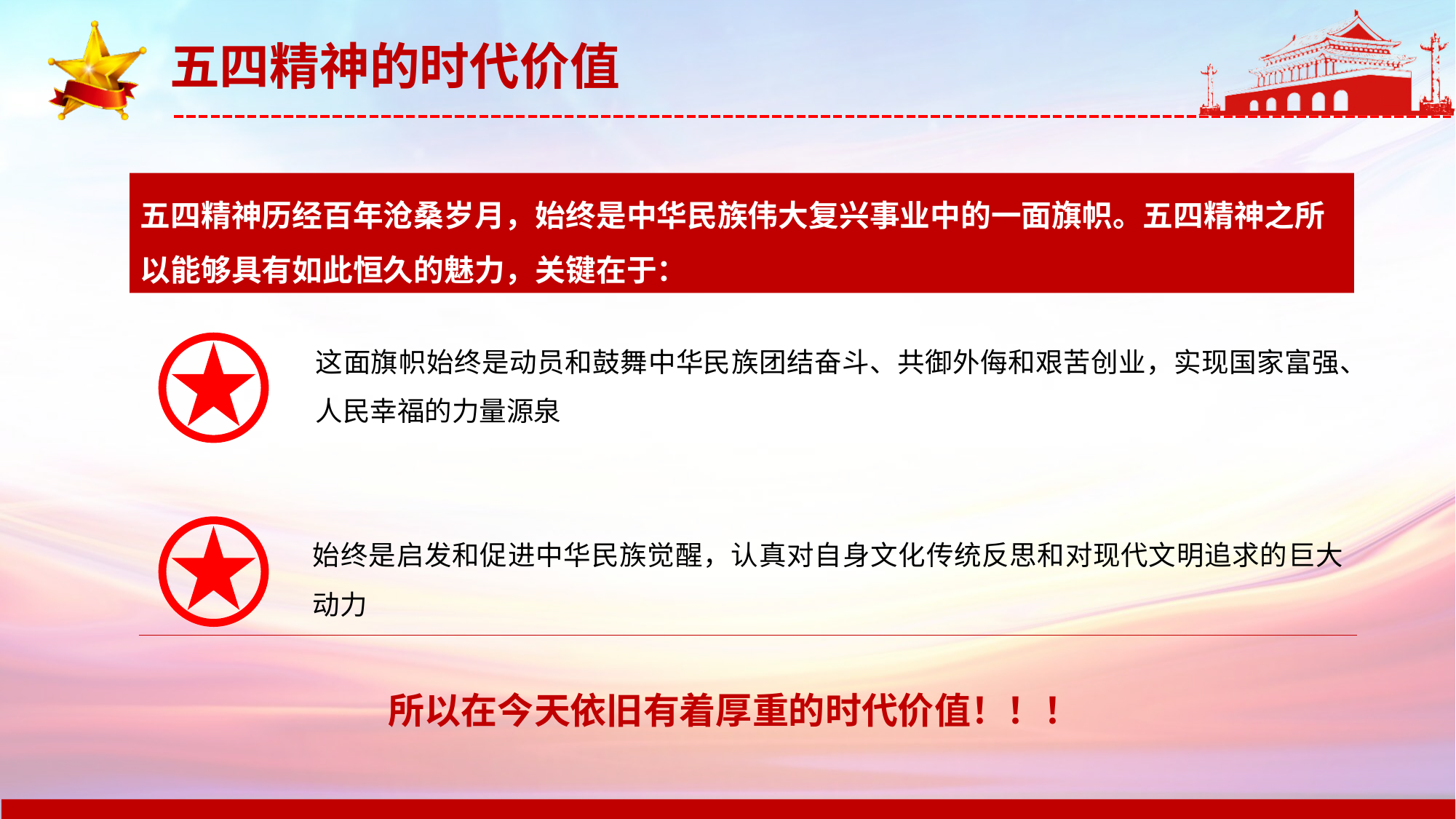

五四精神历经百年沧桑岁月，始终是中华民族伟大复兴事业中的一面旗帜。五四精神之所以能够具有如此恒久的魅力，关键在于：
这面旗帜始终是动员和鼓舞中华民族团结奋斗、共御外侮和艰苦创业，实现国家富强、人民幸福的力量源泉

始终是启发和促进中华民族觉醒，认真对自身文化传统反思和对现代文明追求的巨大动力
所以在今天依旧有着厚重的时代价值！！！